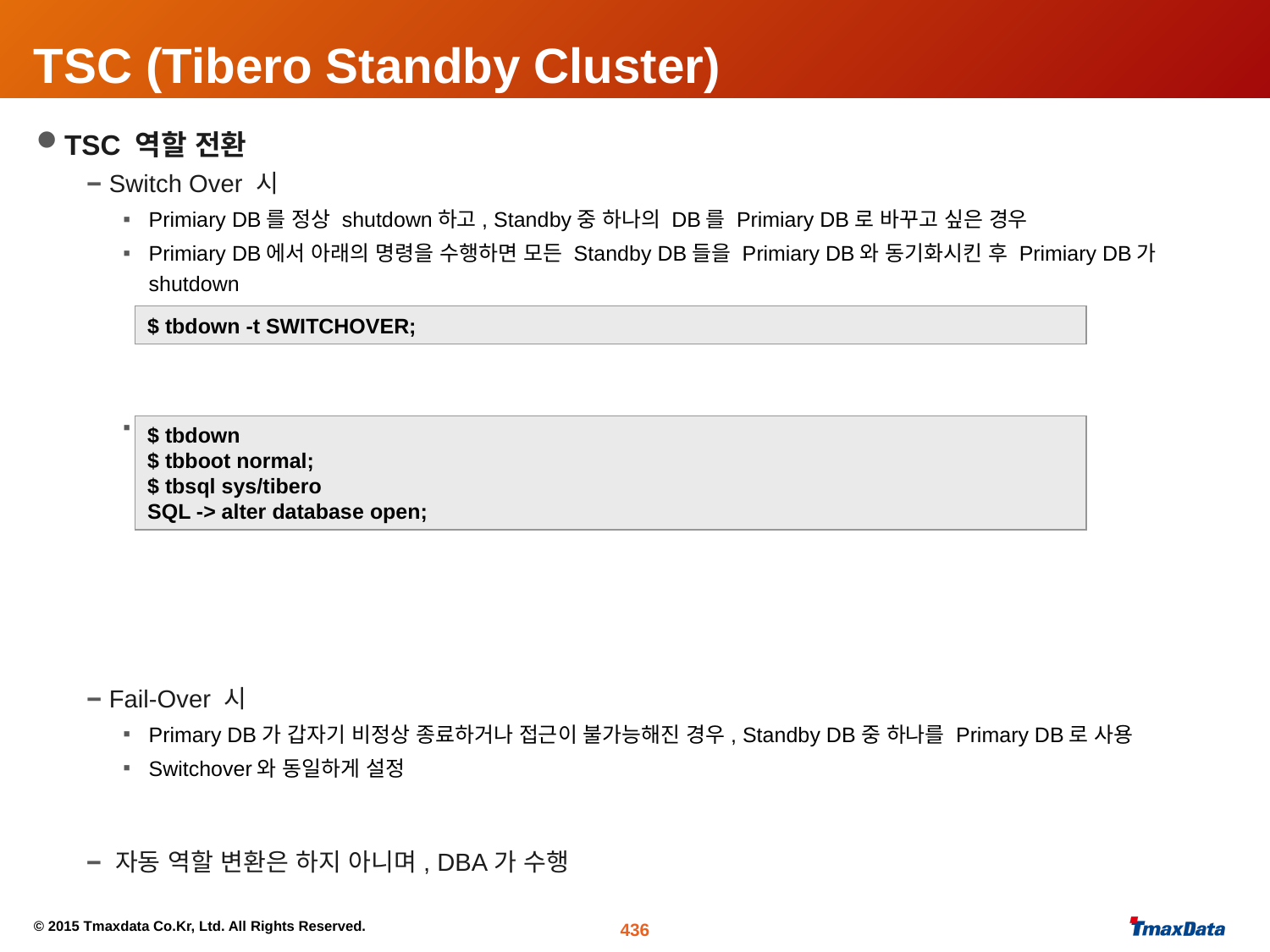

# TSC (Tibero Standby Cluster)
TSC 역할 전환
 Switch Over 시
Primiary DB를 정상 shutdown하고, Standby중 하나의 DB를 Primiary DB로 바꾸고 싶은 경우
Primiary DB에서 아래의 명령을 수행하면 모든 Standby DB들을 Primiary DB와 동기화시킨 후 Primiary DB가 shutdown

Standby DB

 Fail-Over 시
Primary DB가 갑자기 비정상 종료하거나 접근이 불가능해진 경우, Standby DB중 하나를 Primary DB로 사용
Switchover와 동일하게 설정

 자동 역할 변환은 하지 아니며, DBA가 수행

$ tbdown -t SWITCHOVER;
$ tbdown
$ tbboot normal;
$ tbsql sys/tibero
SQL -> alter database open;